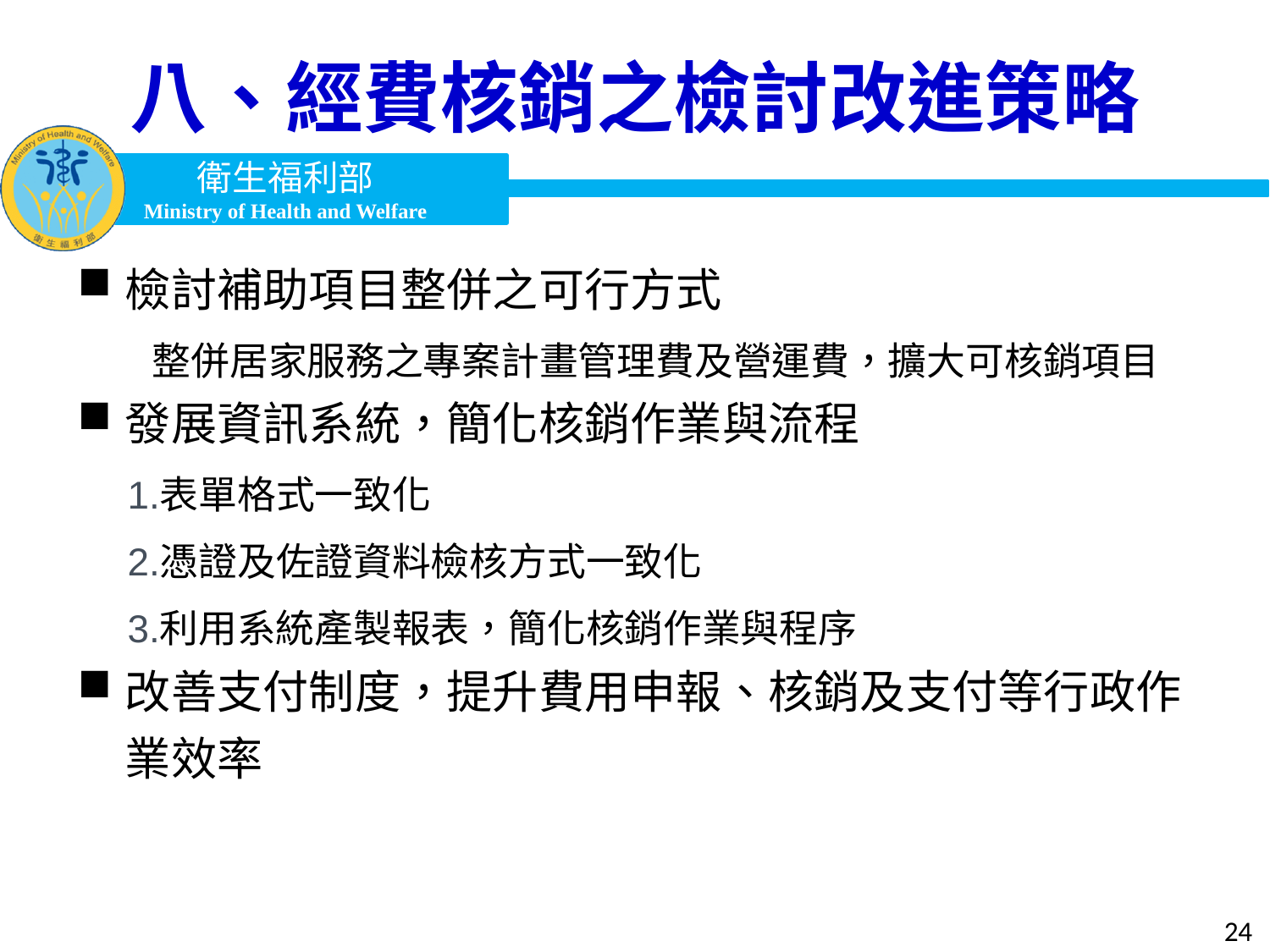

# 八、經費核銷之檢討改進策略
檢討補助項目整併之可行方式
整併居家服務之專案計畫管理費及營運費，擴大可核銷項目
發展資訊系統，簡化核銷作業與流程
表單格式一致化
憑證及佐證資料檢核方式一致化
利用系統產製報表，簡化核銷作業與程序
改善支付制度，提升費用申報、核銷及支付等行政作業效率

24